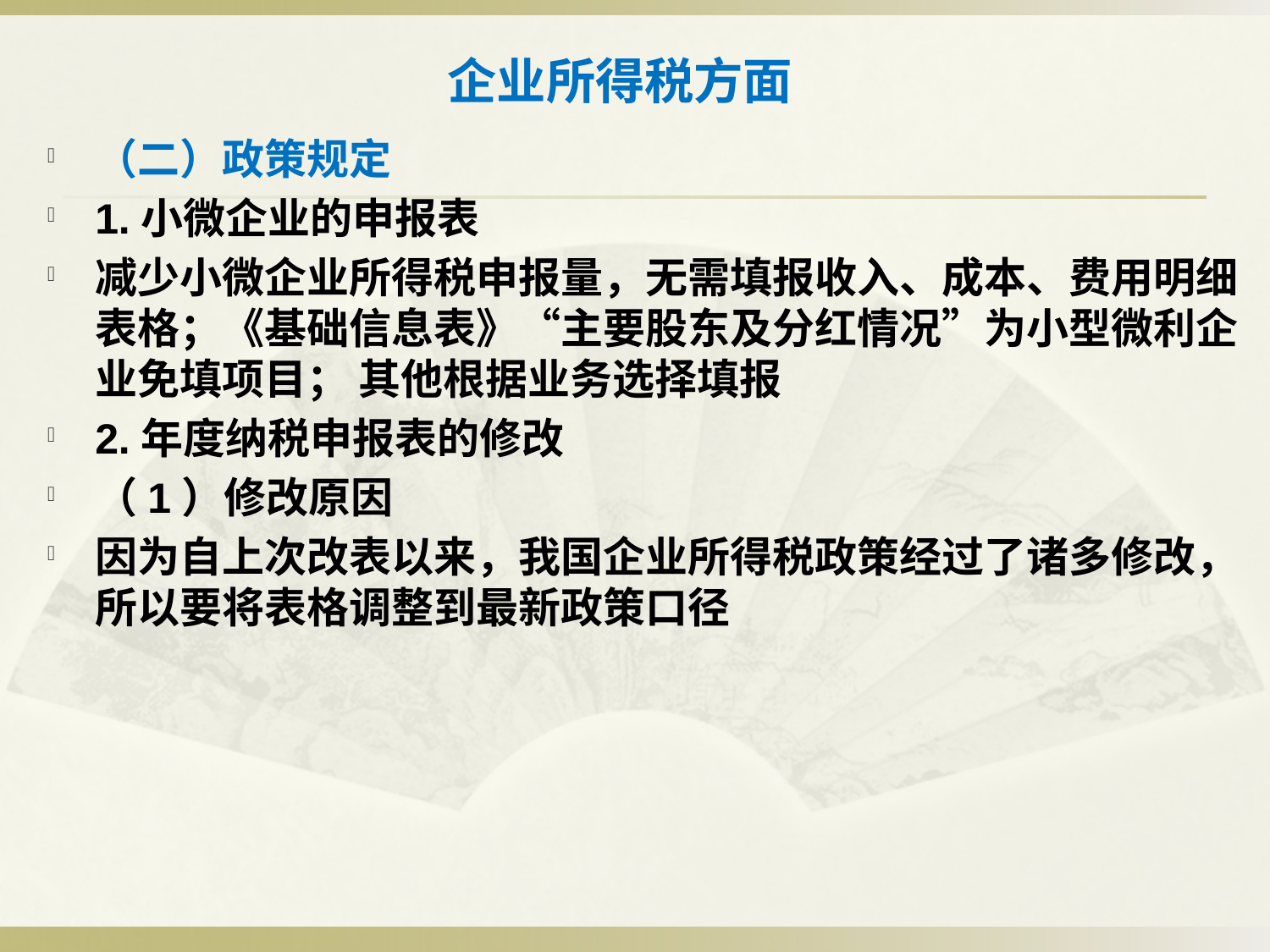

# 企业所得税方面
（二）政策规定
1.小微企业的申报表
减少小微企业所得税申报量，无需填报收入、成本、费用明细表格；《基础信息表》“主要股东及分红情况”为小型微利企业免填项目； 其他根据业务选择填报
2.年度纳税申报表的修改
（1）修改原因
因为自上次改表以来，我国企业所得税政策经过了诸多修改，所以要将表格调整到最新政策口径